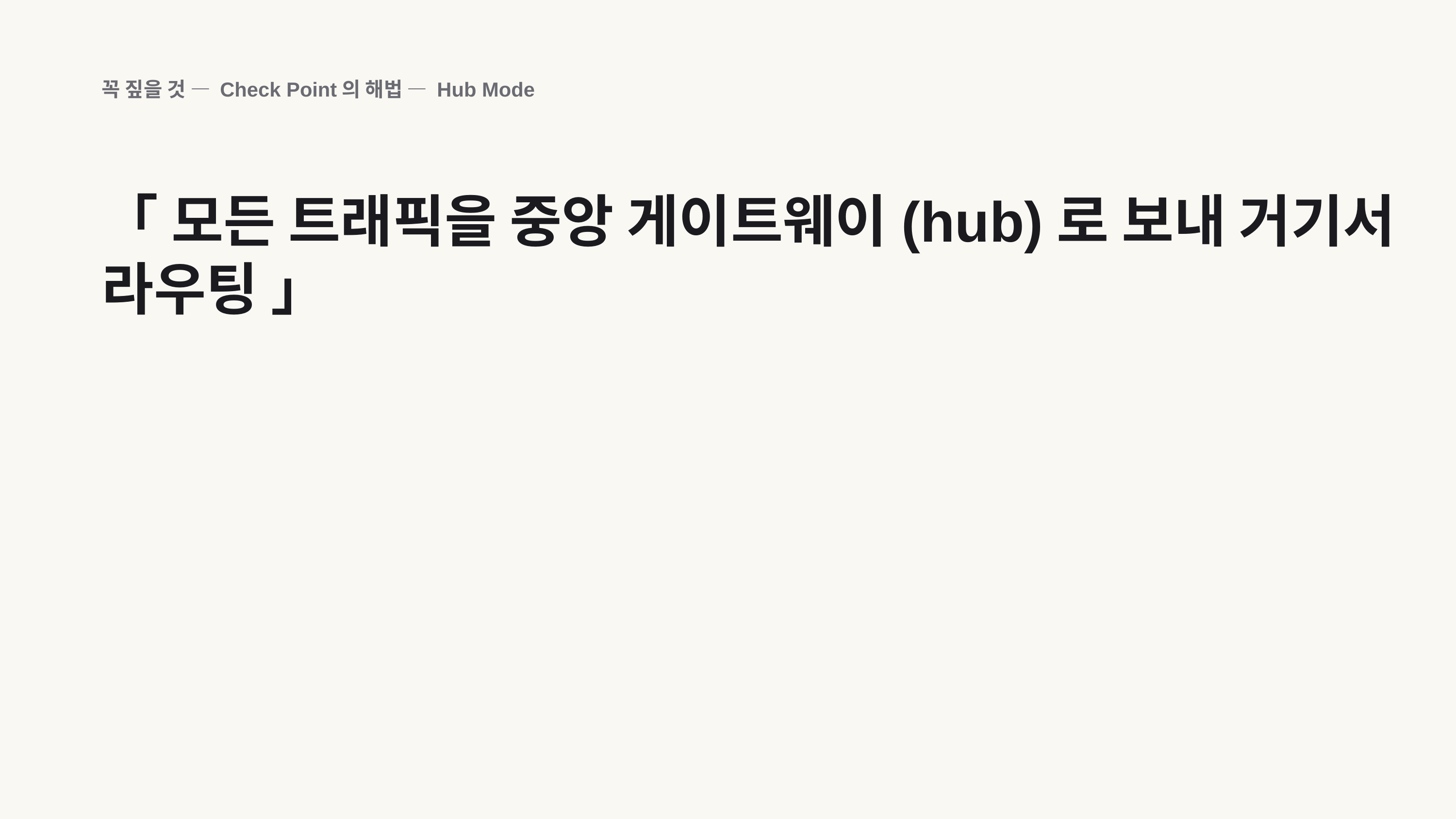

꼭 짚을 것 — Check Point의 해법 — Hub Mode
「 모든 트래픽을 중앙 게이트웨이(hub)로 보내 거기서 라우팅 」